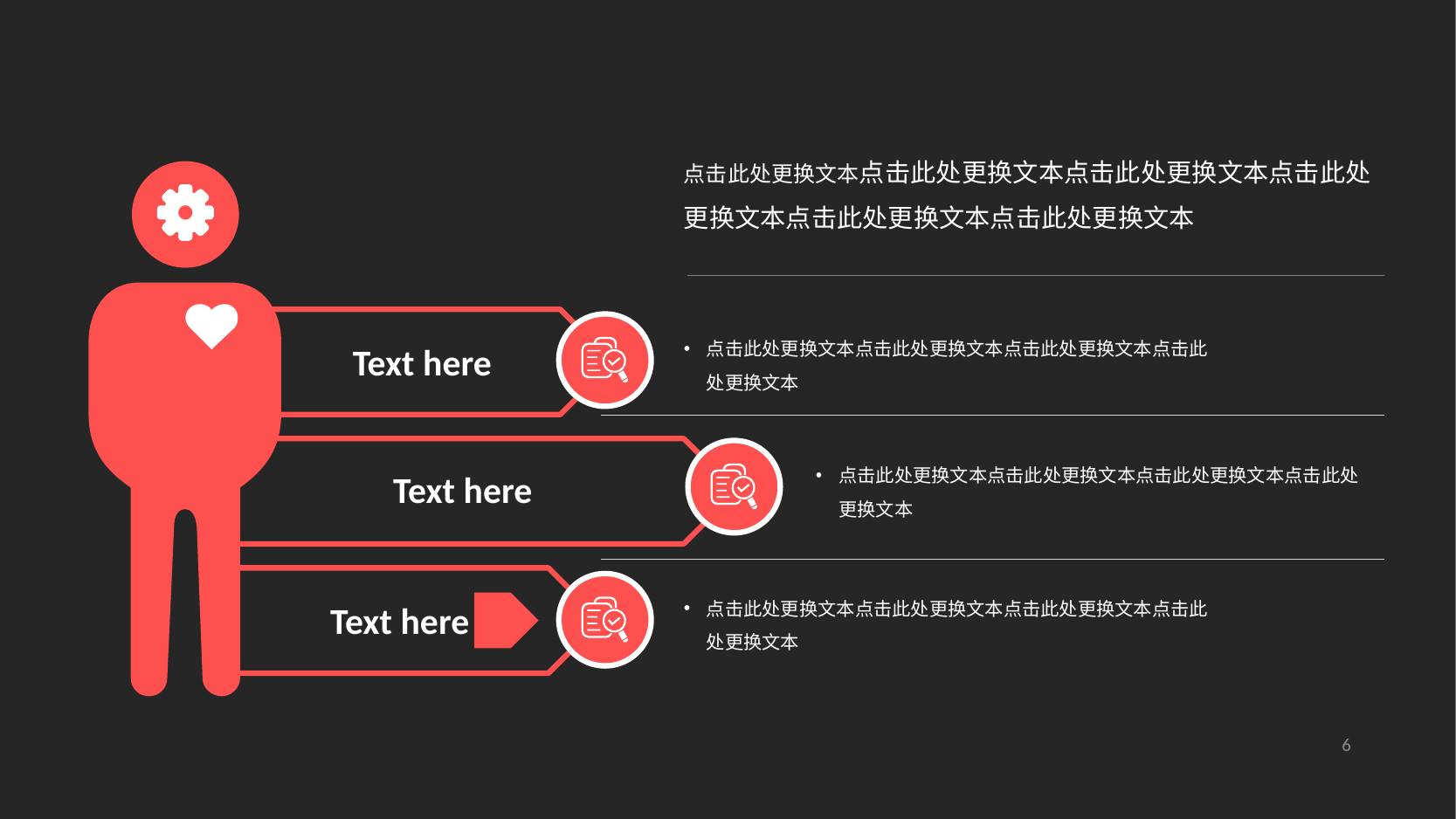

点击此处更换文本点击此处更换文本点击此处更换文本点击此处更换文本点击此处更换文本点击此处更换文本

Text here

点击此处更换文本点击此处更换文本点击此处更换文本点击此处更换文本
Text here

点击此处更换文本点击此处更换文本点击此处更换文本点击此处更换文本
Text here

点击此处更换文本点击此处更换文本点击此处更换文本点击此处更换文本
6